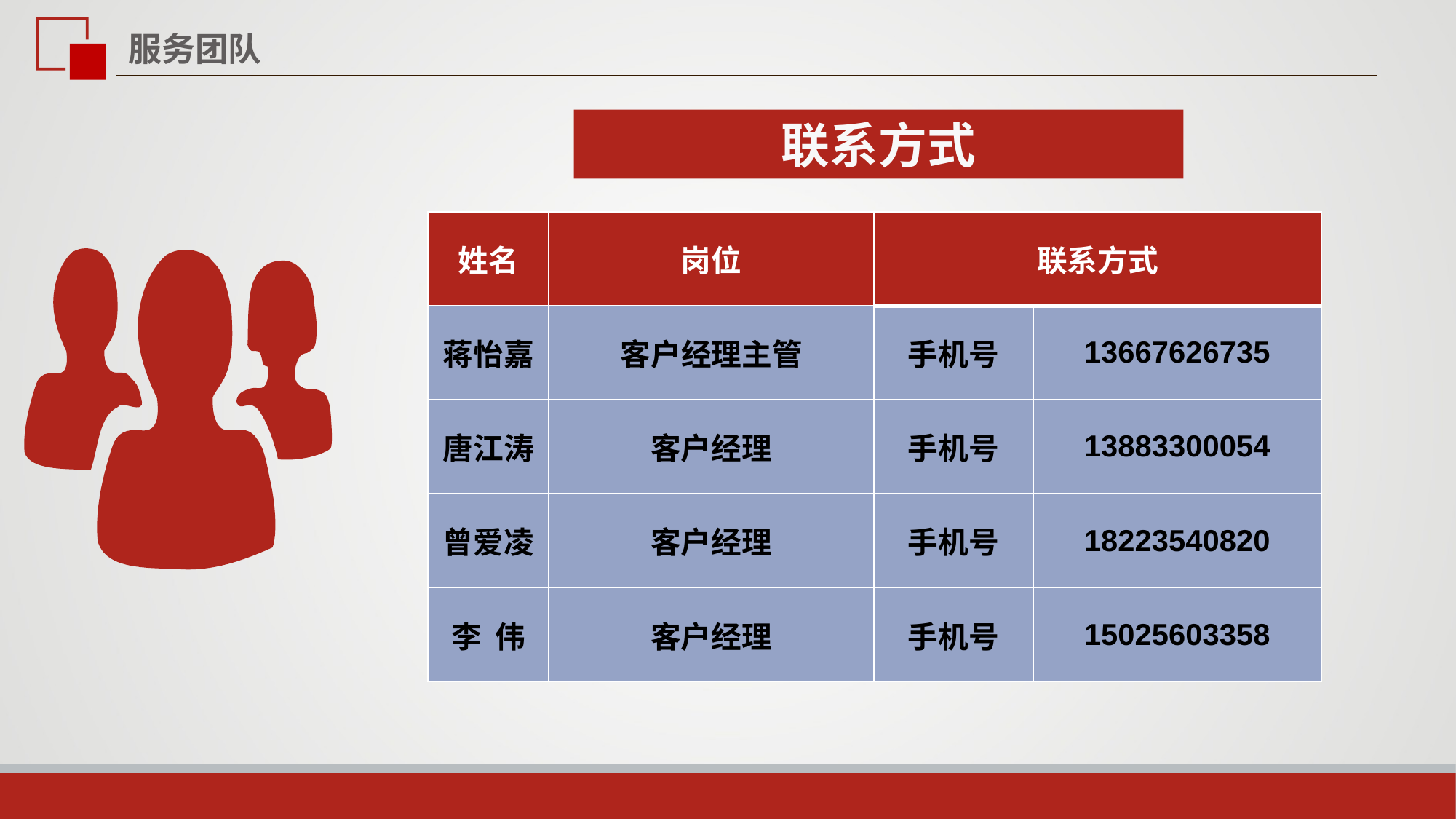

服务团队
联系方式
| 姓名 | 岗位 | 联系方式 |  |
| --- | --- | --- | --- |
| 蒋怡嘉 | 客户经理主管 | 手机号 | 13667626735 |
| 唐江涛 | 客户经理 | 手机号 | 13883300054 |
| 曾爱凌 | 客户经理 | 手机号 | 18223540820 |
| 李 伟 | 客户经理 | 手机号 | 15025603358 |